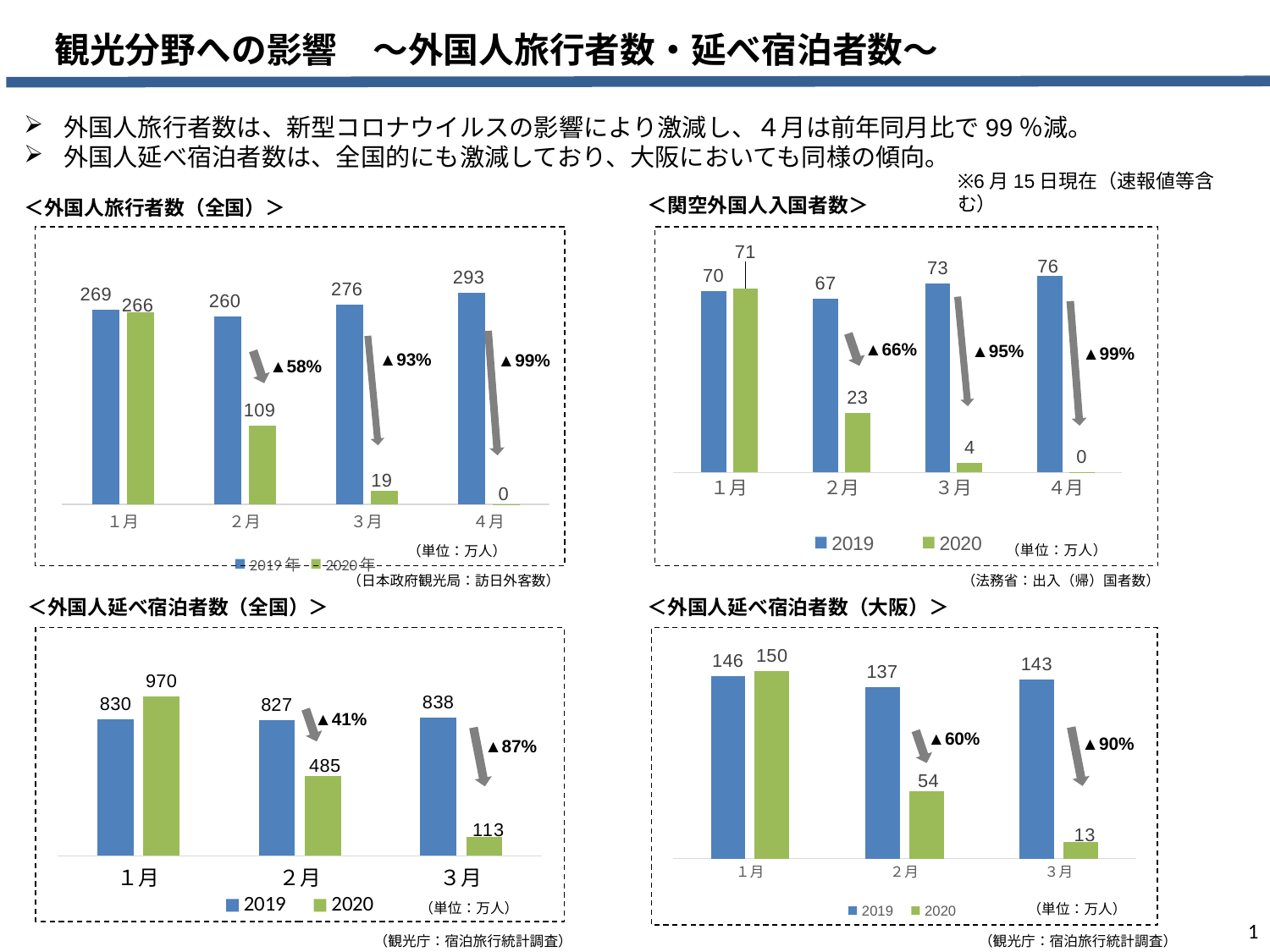

観光分野への影響　～外国人旅行者数・延べ宿泊者数～
外国人旅行者数は、新型コロナウイルスの影響により激減し、４月は前年同月比で99％減。
外国人延べ宿泊者数は、全国的にも激減しており、大阪においても同様の傾向。
※6月15日現在（速報値等含む）

### Chart

| Category | 2019 | 2020 |
|---|---|---|
| １月 | 70.0 | 71.0 |
| ２月 | 67.0 | 23.0 |
| ３月 | 73.0 | 3.6 |
| ４月 | 76.0 | 0.04 |
＜関空外国人入国者数＞
＜外国人旅行者数（全国）＞

### Chart

| Category | 2019年 | 2020年 |
|---|---|---|
| １月 | 269.0 | 266.0 |
| ２月 | 260.0 | 109.0 |
| ３月 | 276.0 | 19.0 |
| ４月 | 293.0 | 0.3 |
▲66%
▲95%
▲99%

▲93%
▲99%

▲58%

（単位：万人）
（日本政府観光局：訪日外客数）
（法務省：出入（帰）国者数）
＜外国人延べ宿泊者数（全国）＞
＜外国人延べ宿泊者数（大阪）＞

### Chart

| Category | 2019 | 2020 |
|---|---|---|
| １月 | 830.0 | 970.0 |
| ２月 | 827.0 | 485.0 |
| ３月 | 838.0 | 113.0 |

### Chart

| Category | 2019 | 2020 |
|---|---|---|
| １月 | 146.0 | 150.0 |
| ２月 | 137.0 | 54.0 |
| ３月 | 143.0 | 13.0 |
▲41%

▲60%
▲90%
▲87%

（単位：万人）
（単位：万人）
1
（観光庁：宿泊旅行統計調査）
（観光庁：宿泊旅行統計調査）